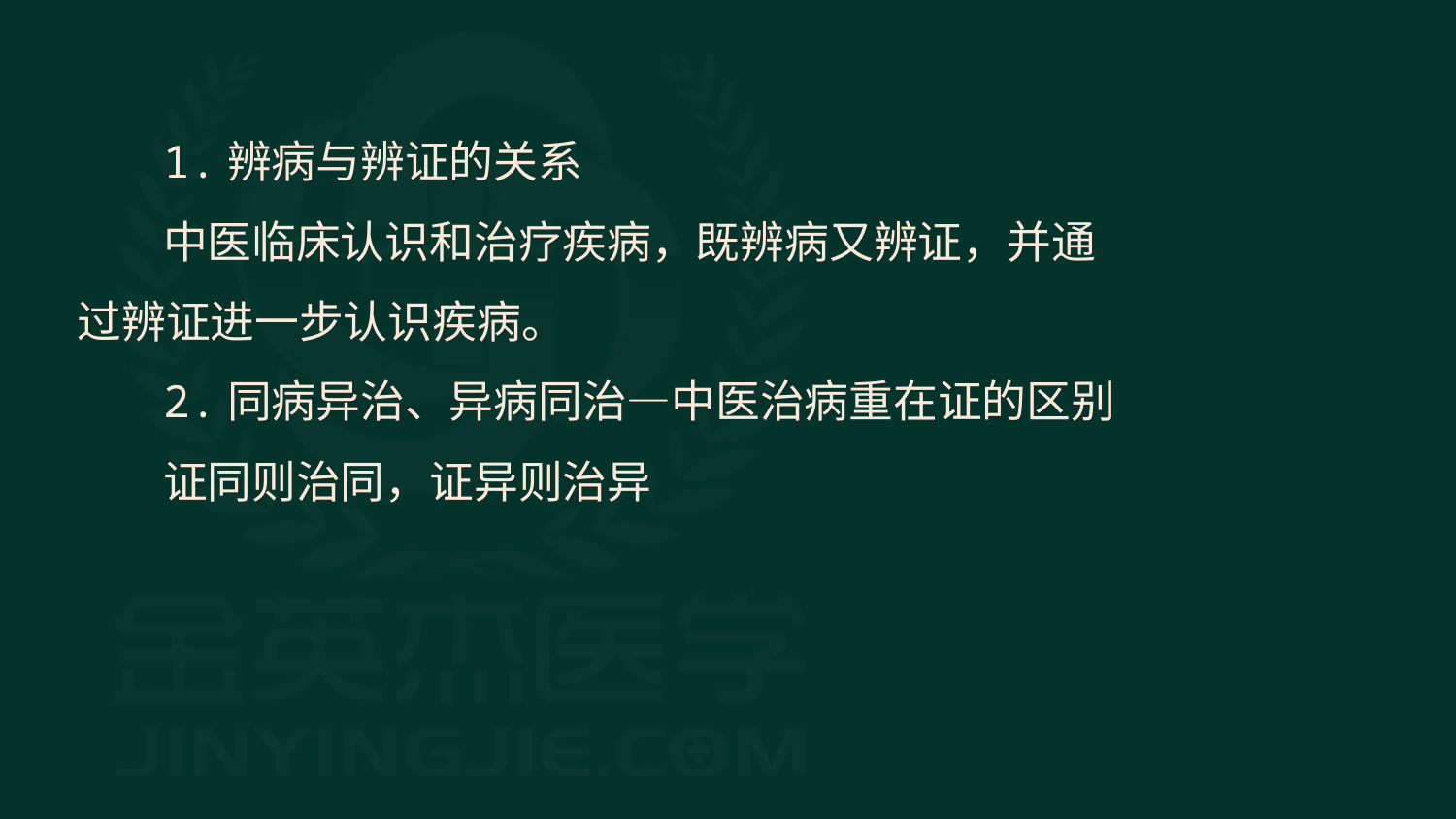

1.辨病与辨证的关系
中医临床认识和治疗疾病，既辨病又辨证，并通过辨证进一步认识疾病。
2.同病异治、异病同治—中医治病重在证的区别
证同则治同，证异则治异